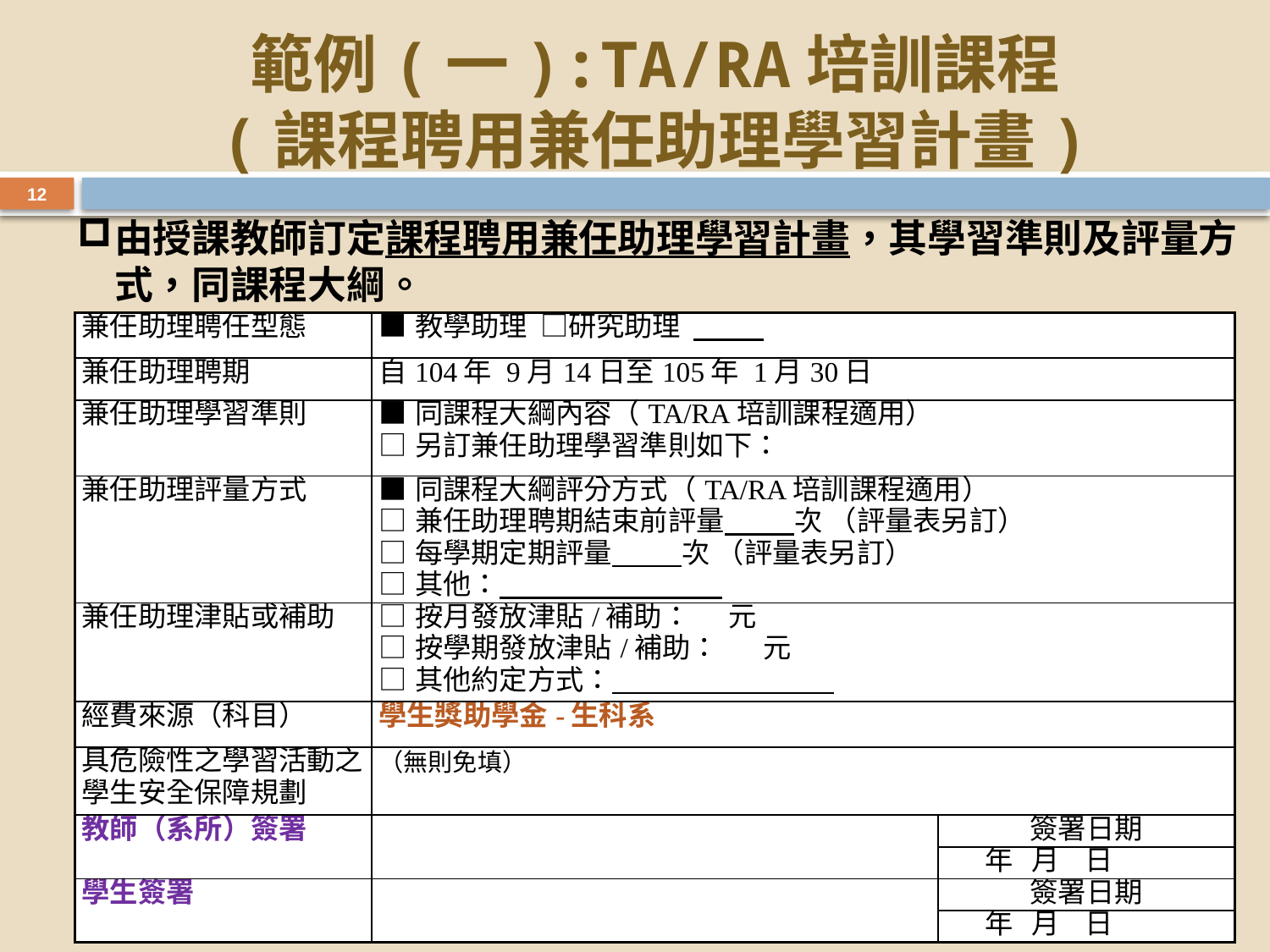

# 範例(一):TA/RA培訓課程 (課程聘用兼任助理學習計畫)
12
由授課教師訂定課程聘用兼任助理學習計畫，其學習準則及評量方式，同課程大綱。

| 兼任助理聘任型態 | ■教學助理 □研究助理 |  |
| --- | --- | --- |
| 兼任助理聘期 | 自104年 9月14日至105年 1月30日 |  |
| 兼任助理學習準則 | ■同課程大綱內容（TA/RA培訓課程適用） □另訂兼任助理學習準則如下： |  |
| 兼任助理評量方式 | ■同課程大綱評分方式（TA/RA培訓課程適用） □兼任助理聘期結束前評量 次 （評量表另訂） □每學期定期評量 次 （評量表另訂） □其他： |  |
| 兼任助理津貼或補助 | □按月發放津貼/補助： 元 □按學期發放津貼/補助： 元 □其他約定方式： |  |
| 經費來源（科目） | 學生獎助學金-生科系 |  |
| 具危險性之學習活動之學生安全保障規劃 | （無則免填） |  |
| 教師（系所）簽署 |  | 簽署日期 |
|  |  | 年 月 日 |
| 學生簽署 |  | 簽署日期 |
|  |  | 年 月 日 |